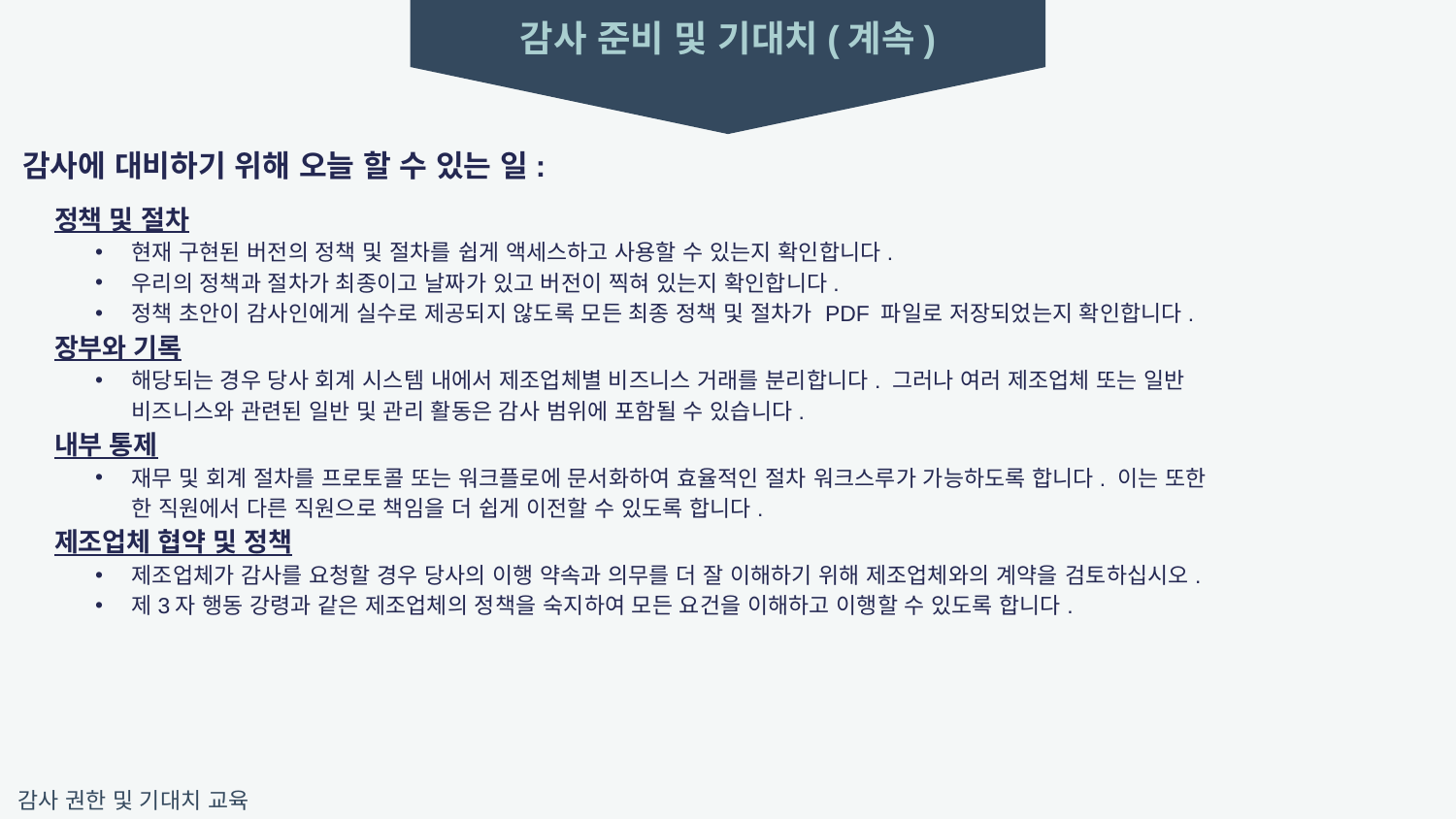

감사 준비 및 기대치(계속)
감사에 대비하기 위해 오늘 할 수 있는 일:
정책 및 절차
현재 구현된 버전의 정책 및 절차를 쉽게 액세스하고 사용할 수 있는지 확인합니다.
우리의 정책과 절차가 최종이고 날짜가 있고 버전이 찍혀 있는지 확인합니다.
정책 초안이 감사인에게 실수로 제공되지 않도록 모든 최종 정책 및 절차가 PDF 파일로 저장되었는지 확인합니다.
장부와 기록
해당되는 경우 당사 회계 시스템 내에서 제조업체별 비즈니스 거래를 분리합니다. 그러나 여러 제조업체 또는 일반
비즈니스와 관련된 일반 및 관리 활동은 감사 범위에 포함될 수 있습니다.
내부 통제
재무 및 회계 절차를 프로토콜 또는 워크플로에 문서화하여 효율적인 절차 워크스루가 가능하도록 합니다. 이는 또한
한 직원에서 다른 직원으로 책임을 더 쉽게 이전할 수 있도록 합니다.
제조업체 협약 및 정책
제조업체가 감사를 요청할 경우 당사의 이행 약속과 의무를 더 잘 이해하기 위해 제조업체와의 계약을 검토하십시오.
제3자 행동 강령과 같은 제조업체의 정책을 숙지하여 모든 요건을 이해하고 이행할 수 있도록 합니다.